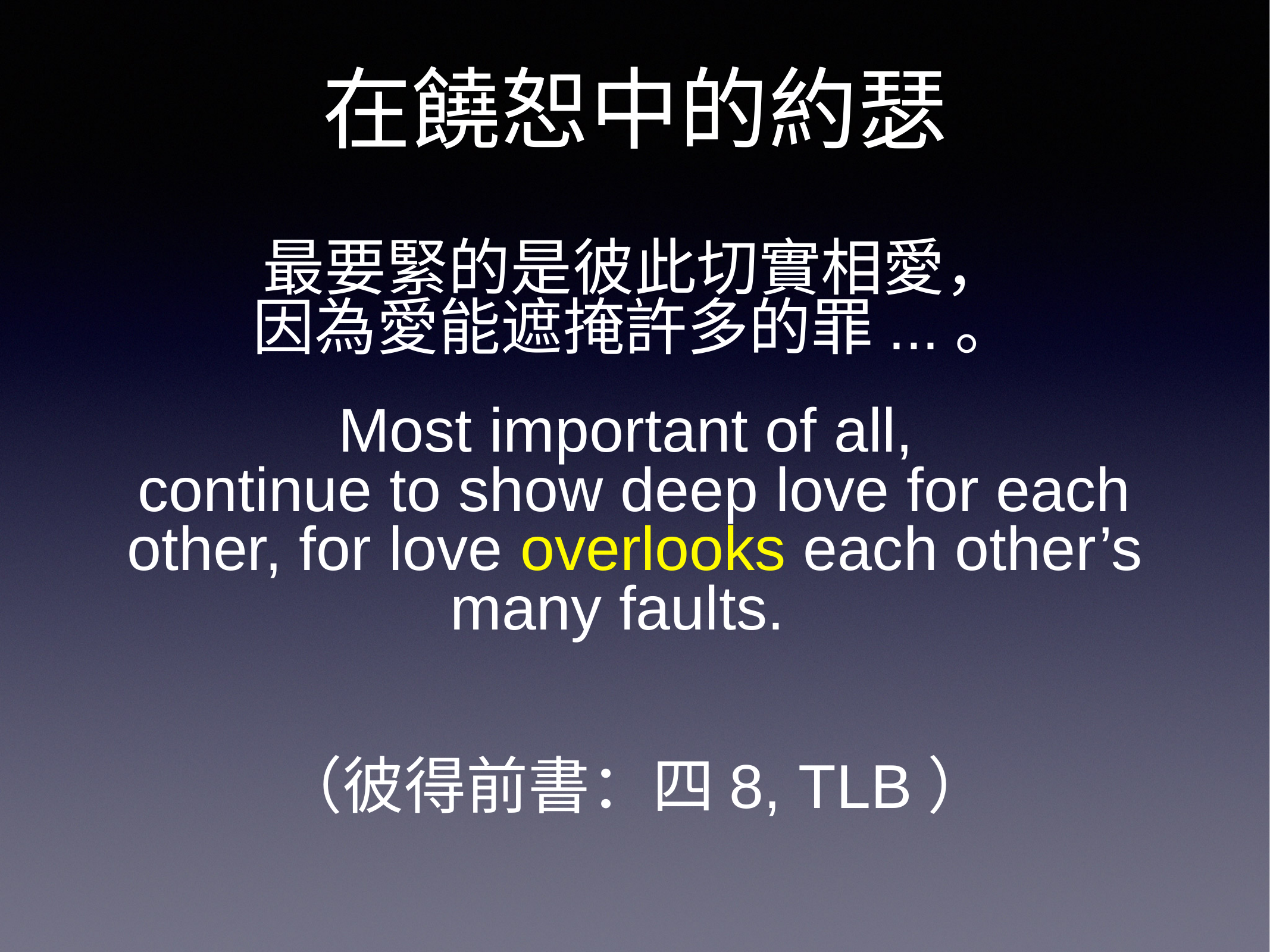

# 在饒恕中的約瑟
最要緊的是彼此切實相愛，
因為愛能遮掩許多的罪...。
Most important of all,
continue to show deep love for each other, for love overlooks each other’s many faults. 
（彼得前書：四8, TLB）